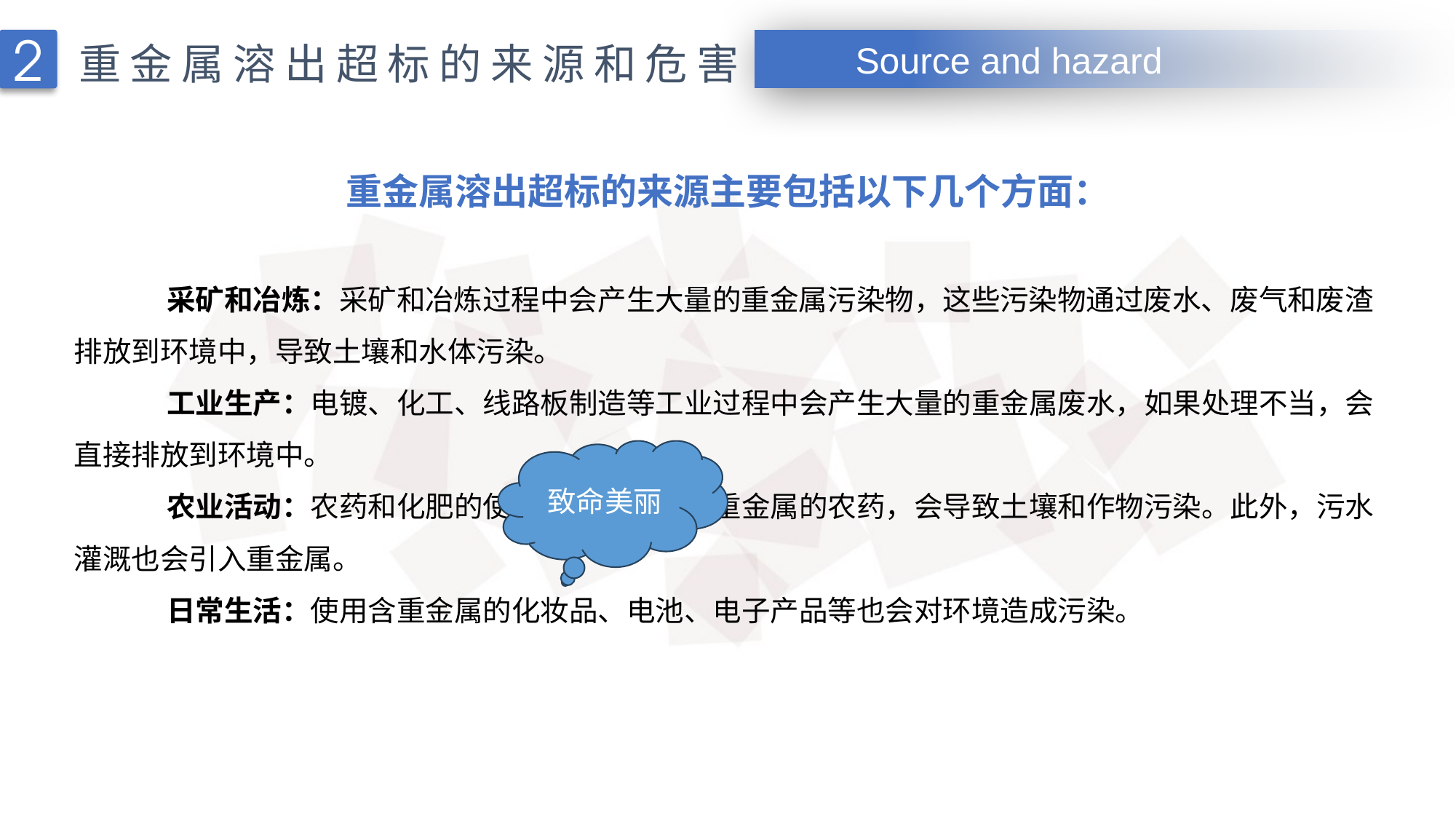

2

Source and hazard
重金属溶出超标的来源和危害

重金属溶出超标的来源主要包括以下几个方面‌：

‌采矿和冶炼‌：采矿和冶炼过程中会产生大量的重金属污染物，这些污染物通过废水、废气和废渣排放到环境中，导致土壤和水体污染。
‌工业生产‌：电镀、化工、线路板制造等工业过程中会产生大量的重金属废水，如果处理不当，会直接排放到环境中‌。
‌农业活动‌：农药和化肥的使用，特别是含有重金属的农药，会导致土壤和作物污染。此外，污水灌溉也会引入重金属。
‌日常生活‌：使用含重金属的化妆品、电池、电子产品等也会对环境造成污染‌。
致命美丽